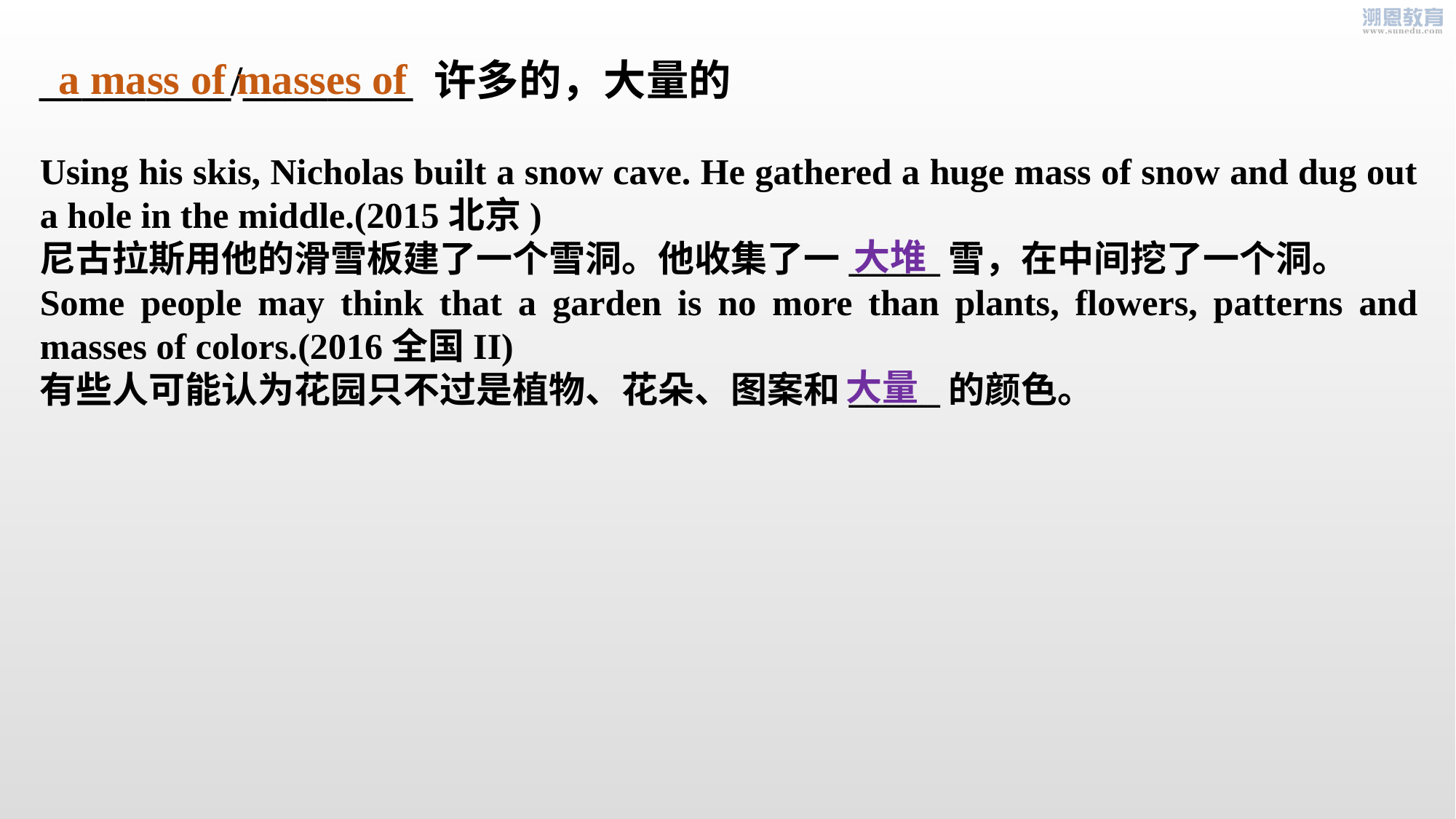

a mass of masses of
_________/________ 许多的，大量的

Using his skis, Nicholas built a snow cave. He gathered a huge mass of snow and dug out a hole in the middle.(2015北京)
尼古拉斯用他的滑雪板建了一个雪洞。他收集了一_____雪，在中间挖了一个洞。
Some people may think that a garden is no more than plants, flowers, patterns and masses of colors.(2016全国II)
有些人可能认为花园只不过是植物、花朵、图案和_____的颜色。

大堆
大量